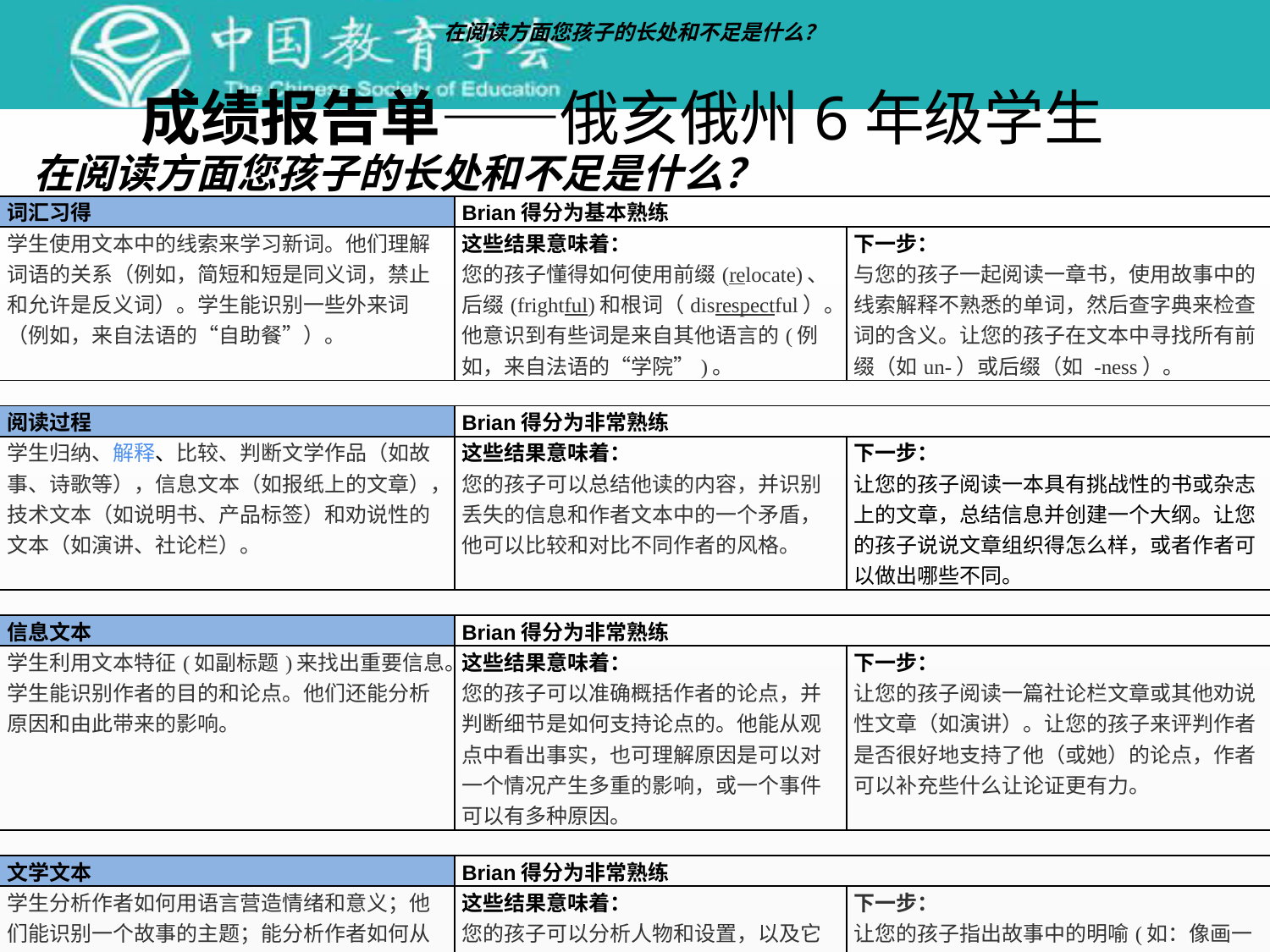

在阅读方面您孩子的长处和不足是什么？
成绩报告单——俄亥俄州6年级学生
在阅读方面您孩子的长处和不足是什么？

| 词汇习得 | Brian得分为基本熟练 |  |
| --- | --- | --- |
| 学生使用文本中的线索来学习新词。他们理解词语的关系（例如，简短和短是同义词，禁止和允许是反义词）。学生能识别一些外来词（例如，来自法语的“自助餐”）。 | 这些结果意味着： 您的孩子懂得如何使用前缀(relocate)、后缀(frightful)和根词（disrespectful）。他意识到有些词是来自其他语言的(例如，来自法语的“学院”)。 | 下一步： 与您的孩子一起阅读一章书，使用故事中的线索解释不熟悉的单词，然后查字典来检查词的含义。让您的孩子在文本中寻找所有前缀（如un-）或后缀（如 -ness）。 |
|  |  |  |
| 阅读过程 | Brian得分为非常熟练 |  |
| 学生归纳、解释、比较、判断文学作品（如故事、诗歌等），信息文本（如报纸上的文章），技术文本（如说明书、产品标签）和劝说性的文本（如演讲、社论栏）。 | 这些结果意味着： 您的孩子可以总结他读的内容，并识别丢失的信息和作者文本中的一个矛盾，他可以比较和对比不同作者的风格。 | 下一步： 让您的孩子阅读一本具有挑战性的书或杂志上的文章，总结信息并创建一个大纲。让您的孩子说说文章组织得怎么样，或者作者可以做出哪些不同。 |
|  |  |  |
| 信息文本 | Brian得分为非常熟练 |  |
| 学生利用文本特征(如副标题)来找出重要信息。学生能识别作者的目的和论点。他们还能分析原因和由此带来的影响。 | 这些结果意味着： 您的孩子可以准确概括作者的论点，并判断细节是如何支持论点的。他能从观点中看出事实，也可理解原因是可以对一个情况产生多重的影响，或一个事件可以有多种原因。 | 下一步： 让您的孩子阅读一篇社论栏文章或其他劝说性文章（如演讲）。让您的孩子来评判作者是否很好地支持了他（或她）的论点，作者可以补充些什么让论证更有力。 |
|  |  |  |
| 文学文本 | Brian得分为非常熟练 |  |
| 学生分析作者如何用语言营造情绪和意义；他们能识别一个故事的主题；能分析作者如何从一个叙述者的角度（第一人称或第三人称）和人物的思想、言语和行动呈现一个人物的特点。 | 这些结果意味着： 您的孩子可以分析人物和设置，以及它们如何影响故事的情节。他知道如何使用原来的主题，但用不同的人物和设置来改写一个故事。 | 下一步： 让您的孩子指出故事中的明喻(如：像画一样漂亮)和隐喻(如：人生是一场旅程)。让他解释作者为什么使用它们。 |